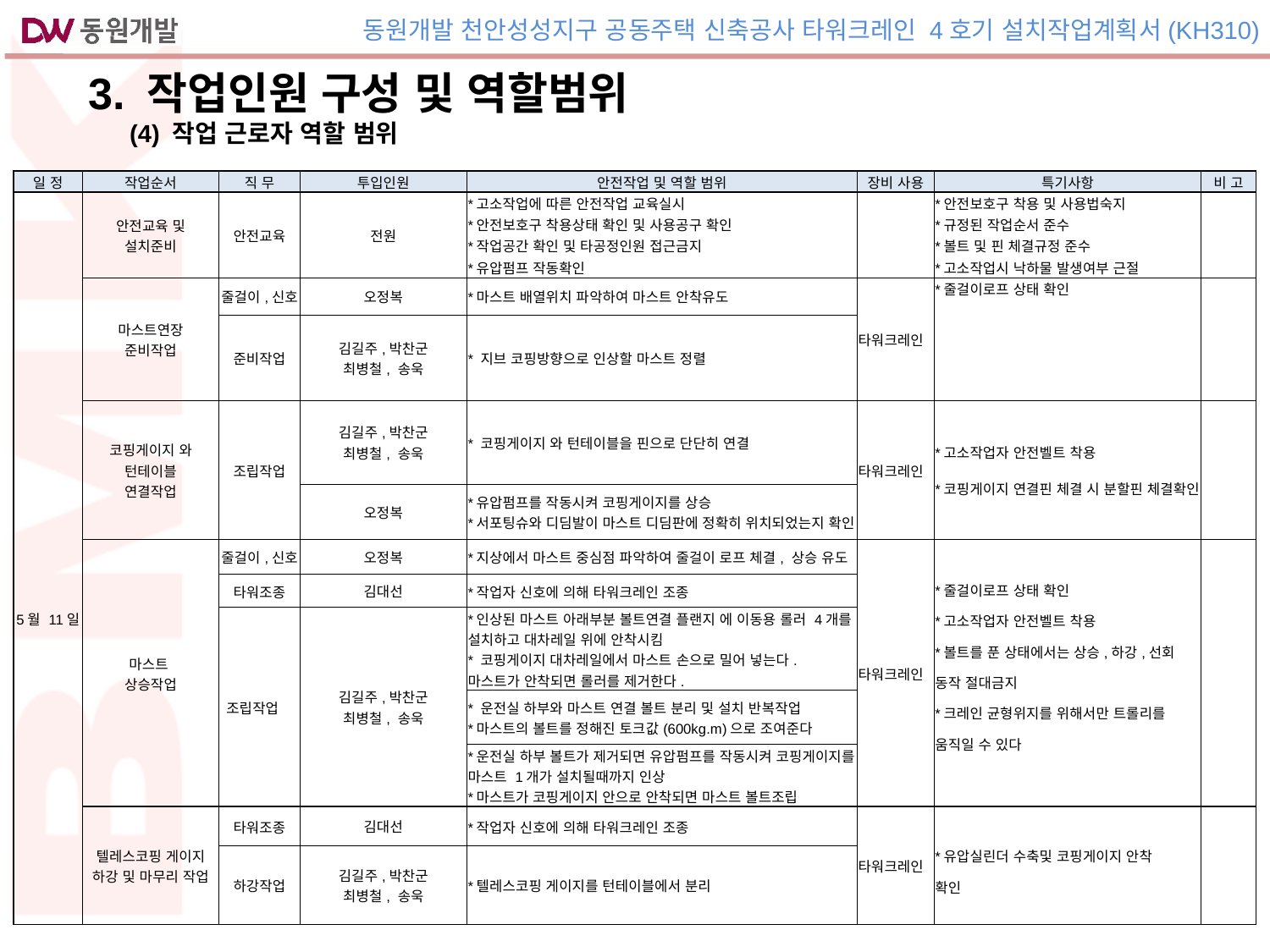

| 3. 작업인원 구성 및 역할범위 |
| --- |
| (4) 작업 근로자 역할 범위 |
| --- |
| 일 정 | 작업순서 | 직 무 | 투입인원 | 안전작업 및 역할 범위 | 장비 사용 | 특기사항 | 비 고 |
| --- | --- | --- | --- | --- | --- | --- | --- |
|  | 안전교육 및 설치준비 | 안전교육 | 전원 | \*고소작업에 따른 안전작업 교육실시 |  | \*안전보호구 착용 및 사용법숙지 |  |
|  |  |  |  | \*안전보호구 착용상태 확인 및 사용공구 확인 |  | \*규정된 작업순서 준수 |  |
|  |  |  |  | \*작업공간 확인 및 타공정인원 접근금지 |  | \*볼트 및 핀 체결규정 준수 |  |
|  |  |  |  | \*유압펌프 작동확인 |  | \*고소작업시 낙하물 발생여부 근절 |  |
|  | 마스트연장 준비작업 | 줄걸이,신호 | 오정복 | \*마스트 배열위치 파악하여 마스트 안착유도 | 타워크레인 | \*줄걸이로프 상태 확인 |  |
|  |  | 준비작업 | 김길주,박찬군 최병철, 송욱 | \* 지브 코핑방향으로 인상할 마스트 정렬 |  |  |  |
|  | 코핑게이지 와 턴테이블 연결작업 | 조립작업 | 김길주,박찬군 최병철, 송욱 | \* 코핑게이지 와 턴테이블을 핀으로 단단히 연결 | 타워크레인 | \*고소작업자 안전벨트 착용 \*코핑게이지 연결핀 체결 시 분할핀 체결확인 |  |
|  |  |  |  |  |  |  |  |
|  |  |  | 오정복 | \*유압펌프를 작동시켜 코핑게이지를 상승 \*서포팅슈와 디딤발이 마스트 디딤판에 정확히 위치되었는지 확인 |  |  |  |
|  |  |  |  |  |  |  |  |
|  | 마스트 상승작업 | 줄걸이,신호 | 오정복 | \*지상에서 마스트 중심점 파악하여 줄걸이 로프 체결, 상승 유도 | 타워크레인 | \*줄걸이로프 상태 확인 \*고소작업자 안전벨트 착용 \*볼트를 푼 상태에서는 상승,하강,선회 동작 절대금지 \*크레인 균형위지를 위해서만 트롤리를 움직일 수 있다 |  |
|  |  | 타워조종 | 김대선 | \*작업자 신호에 의해 타워크레인 조종 |  |  |  |
| 5월 11일 |  | 조립작업 | 김길주,박찬군 최병철, 송욱 | \*인상된 마스트 아래부분 볼트연결 플랜지 에 이동용 롤러 4개를 설치하고 대차레일 위에 안착시킴 \* 코핑게이지 대차레일에서 마스트 손으로 밀어 넣는다. 마스트가 안착되면 롤러를 제거한다. |  |  |  |
|  |  |  |  |  |  |  |  |
|  |  |  |  | \* 운전실 하부와 마스트 연결 볼트 분리 및 설치 반복작업 \*마스트의 볼트를 정해진 토크값(600kg.m)으로 조여준다 |  |  |  |
|  |  |  |  | \*운전실 하부 볼트가 제거되면 유압펌프를 작동시켜 코핑게이지를 마스트 1개가 설치될때까지 인상 \*마스트가 코핑게이지 안으로 안착되면 마스트 볼트조립 |  |  |  |
|  | 텔레스코핑 게이지 하강 및 마무리 작업 | 타워조종 | 김대선 | \*작업자 신호에 의해 타워크레인 조종 | 타워크레인 | \*유압실린더 수축및 코핑게이지 안착 확인 |  |
|  |  | 하강작업 | 김길주,박찬군 최병철, 송욱 | \*텔레스코핑 게이지를 턴테이블에서 분리 |  |  |  |